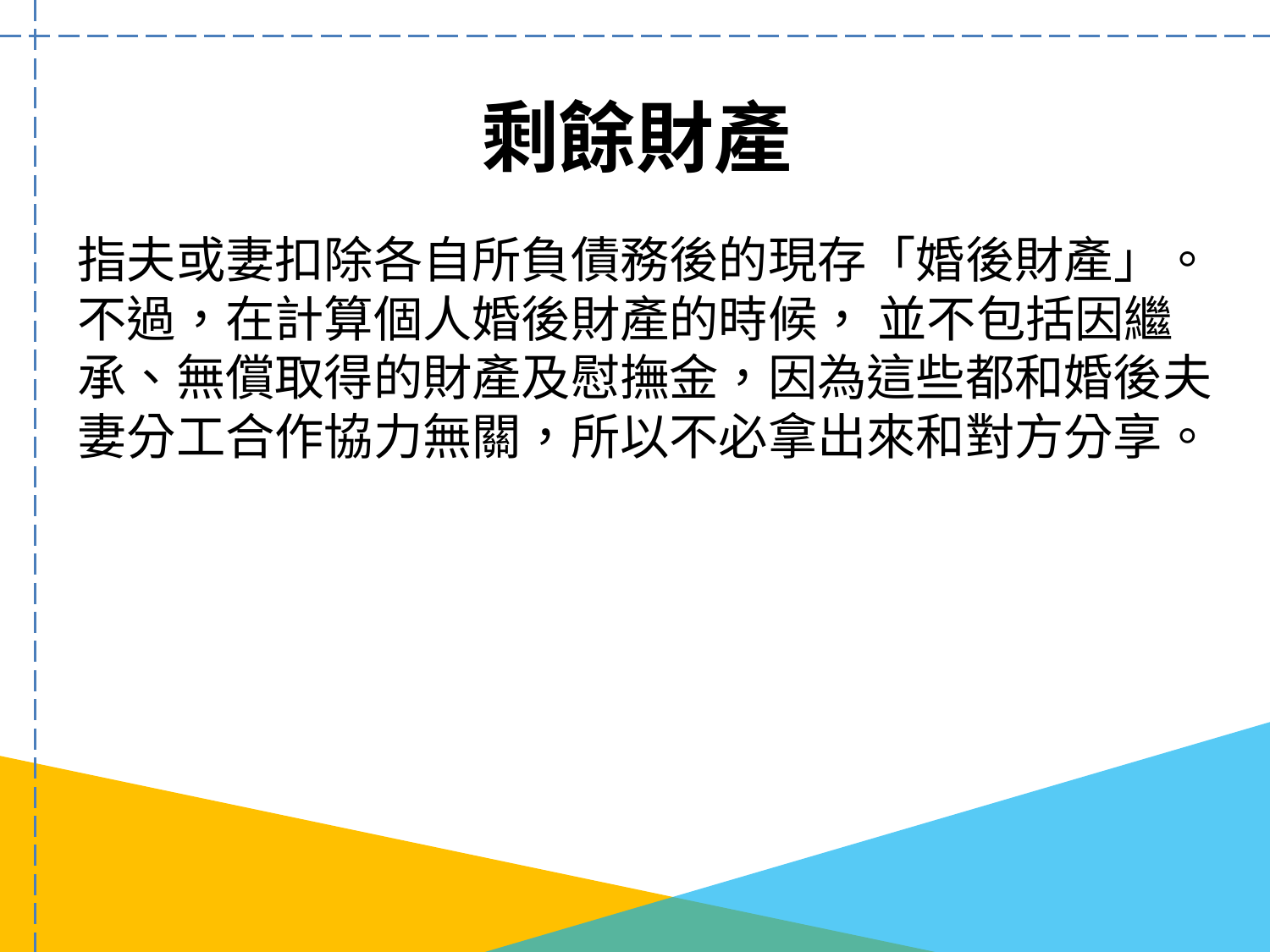

# 剩餘財產
指夫或妻扣除各自所負債務後的現存「婚後財產」。不過，在計算個人婚後財產的時候， 並不包括因繼承、無償取得的財產及慰撫金，因為這些都和婚後夫妻分工合作協力無關，所以不必拿出來和對方分享。